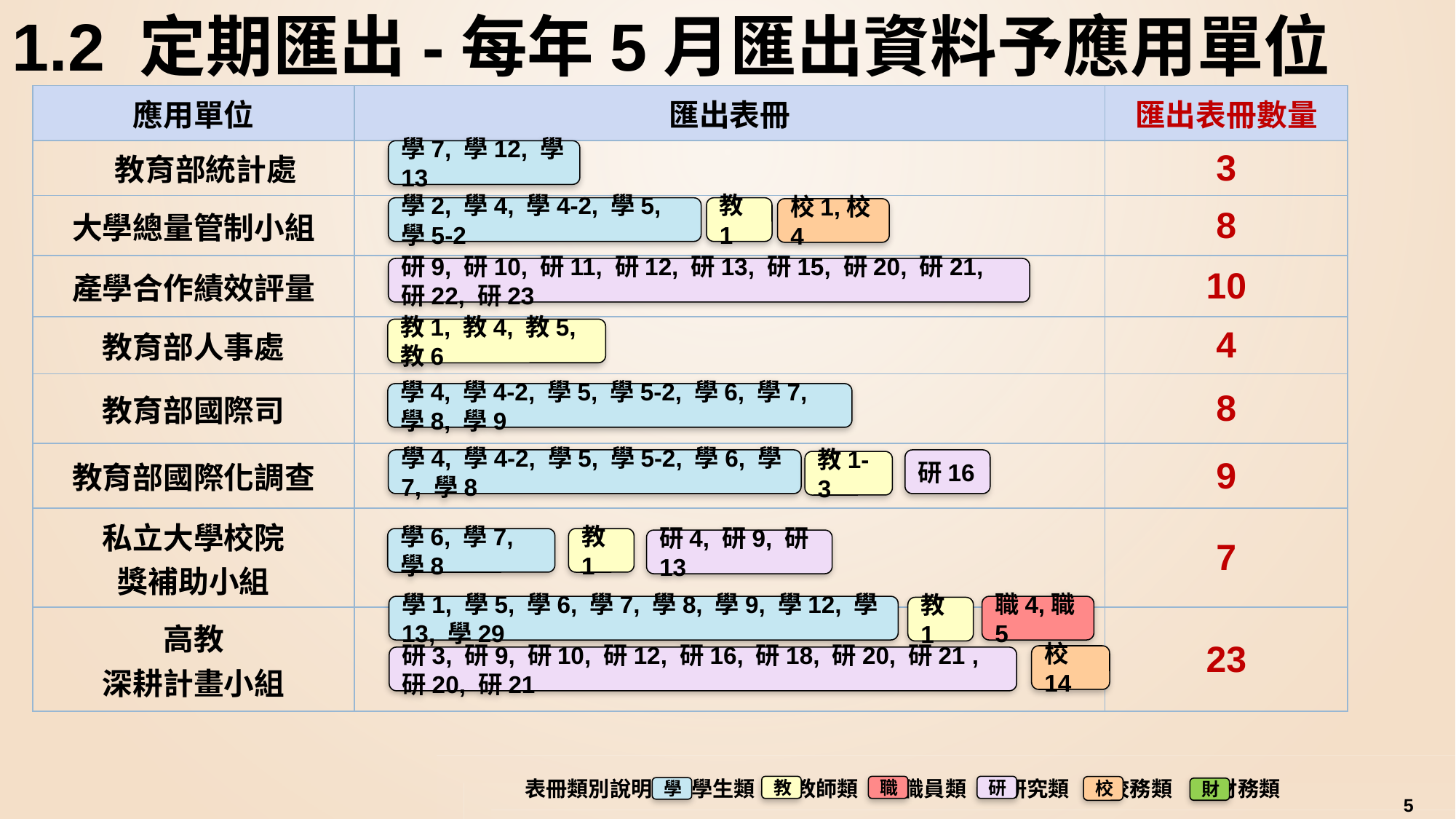

# 1.2 定期匯出-每年5月匯出資料予應用單位
| 應用單位 | 匯出表冊 | 匯出表冊數量 |
| --- | --- | --- |
| 教育部統計處 |  | 3 |
| 大學總量管制小組 |  | 8 |
| 產學合作績效評量 |  | 10 |
| 教育部人事處 |  | 4 |
| 教育部國際司 |  | 8 |
| 教育部國際化調查 |  | 9 |
| 私立大學校院 獎補助小組 |  | 7 |
| 高教 深耕計畫小組 |  | 23 |
學7, 學12, 學13
學2, 學4, 學4-2, 學5, 學5-2
教1
校1,校4
研9, 研10, 研11, 研12, 研13, 研15, 研20, 研21, 研22, 研23
教1, 教4, 教5, 教6
學4, 學4-2, 學5, 學5-2, 學6, 學7, 學8, 學9
學4, 學4-2, 學5, 學5-2, 學6, 學7, 學8
研16
教1-3
學6, 學7, 學8
教1
研4, 研9, 研13
學1, 學5, 學6, 學7, 學8, 學9, 學12, 學13, 學29
職4,職5
教1
校14
研3, 研9, 研10, 研12, 研16, 研18, 研20, 研21 , 研20, 研21
表冊類別說明        學生類        教師類         職員類        研究類        校務類         財務類
研
教
職
校
學
財